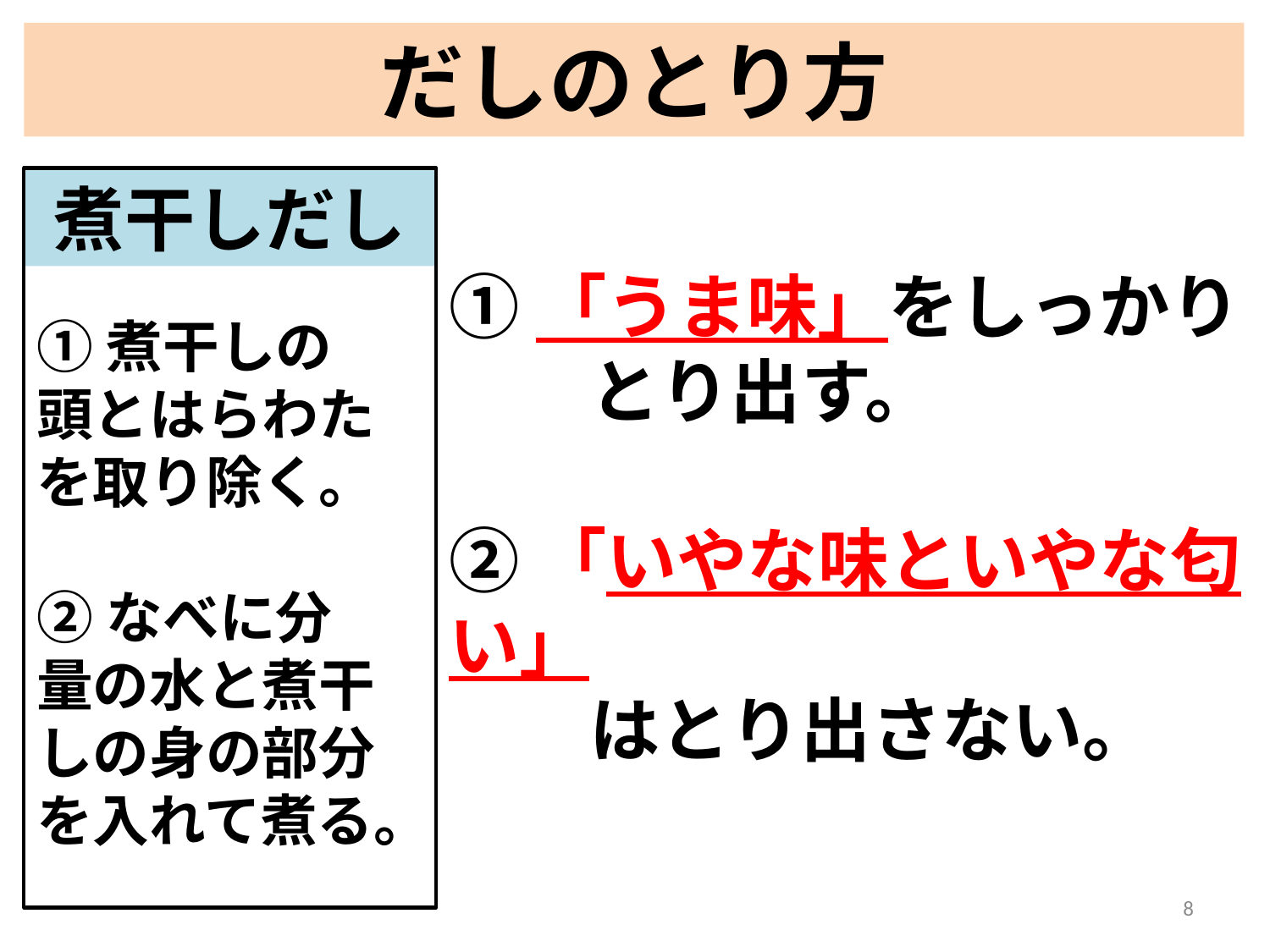

だしのとり方

煮干しだし
①「うま味」をしっかり
　　とり出す。

②「いやな味といやな匂い」
　　はとり出さない。
①煮干しの頭とはらわたを取り除く。

②なべに分量の水と煮干しの身の部分を入れて煮る。
8